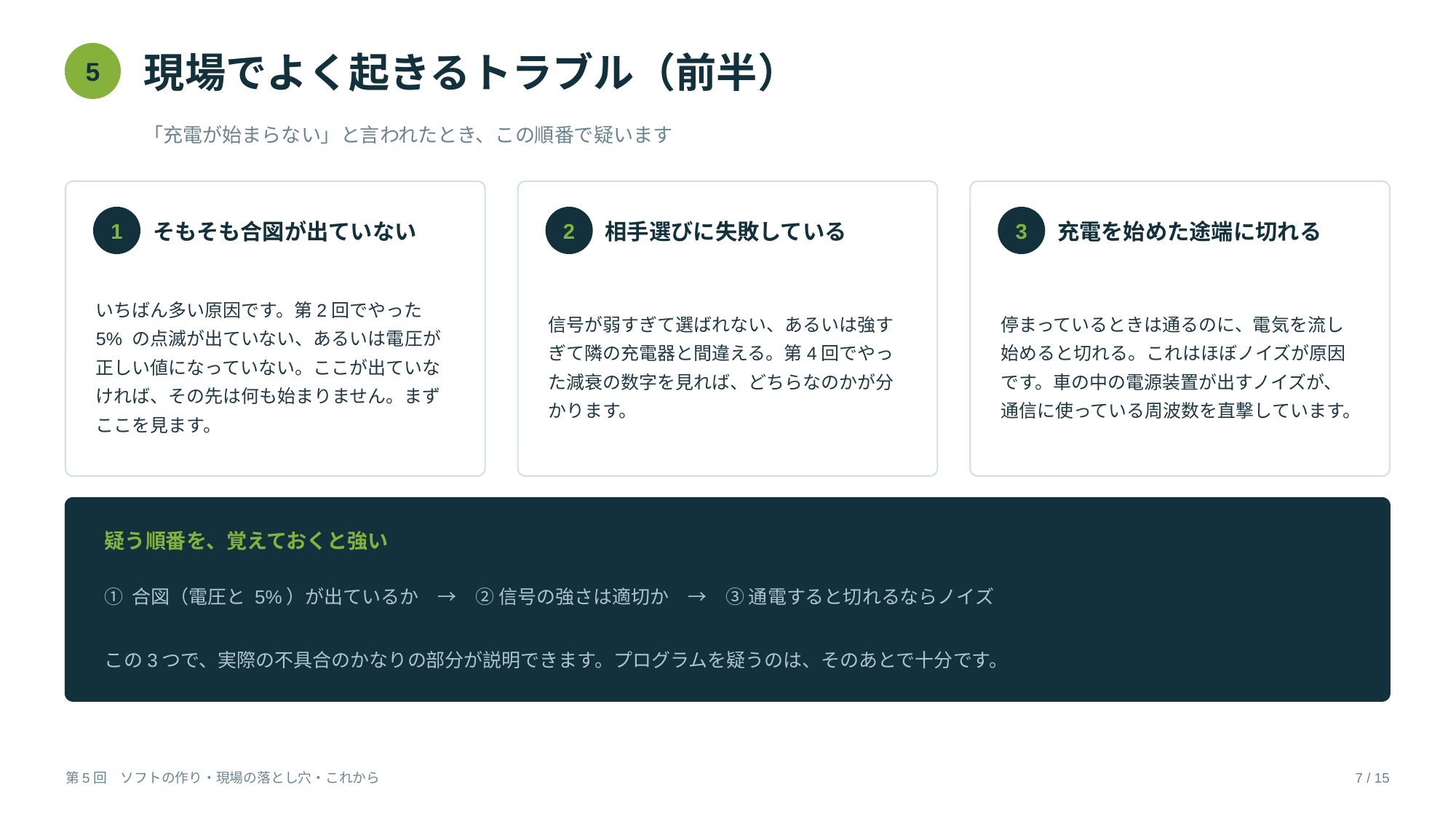

現場でよく起きるトラブル（前半）

5
「充電が始まらない」と言われたとき、この順番で疑います

1
そもそも合図が出ていない

2
相手選びに失敗している

3
充電を始めた途端に切れる
いちばん多い原因です。第2回でやった 5% の点滅が出ていない、あるいは電圧が正しい値になっていない。ここが出ていなければ、その先は何も始まりません。まずここを見ます。
信号が弱すぎて選ばれない、あるいは強すぎて隣の充電器と間違える。第4回でやった減衰の数字を見れば、どちらなのかが分かります。
停まっているときは通るのに、電気を流し始めると切れる。これはほぼノイズが原因です。車の中の電源装置が出すノイズが、通信に使っている周波数を直撃しています。

疑う順番を、覚えておくと強い
① 合図（電圧と 5%）が出ているか　→　② 信号の強さは適切か　→　③ 通電すると切れるならノイズ

この3つで、実際の不具合のかなりの部分が説明できます。プログラムを疑うのは、そのあとで十分です。
第5回　ソフトの作り・現場の落とし穴・これから
7 / 15